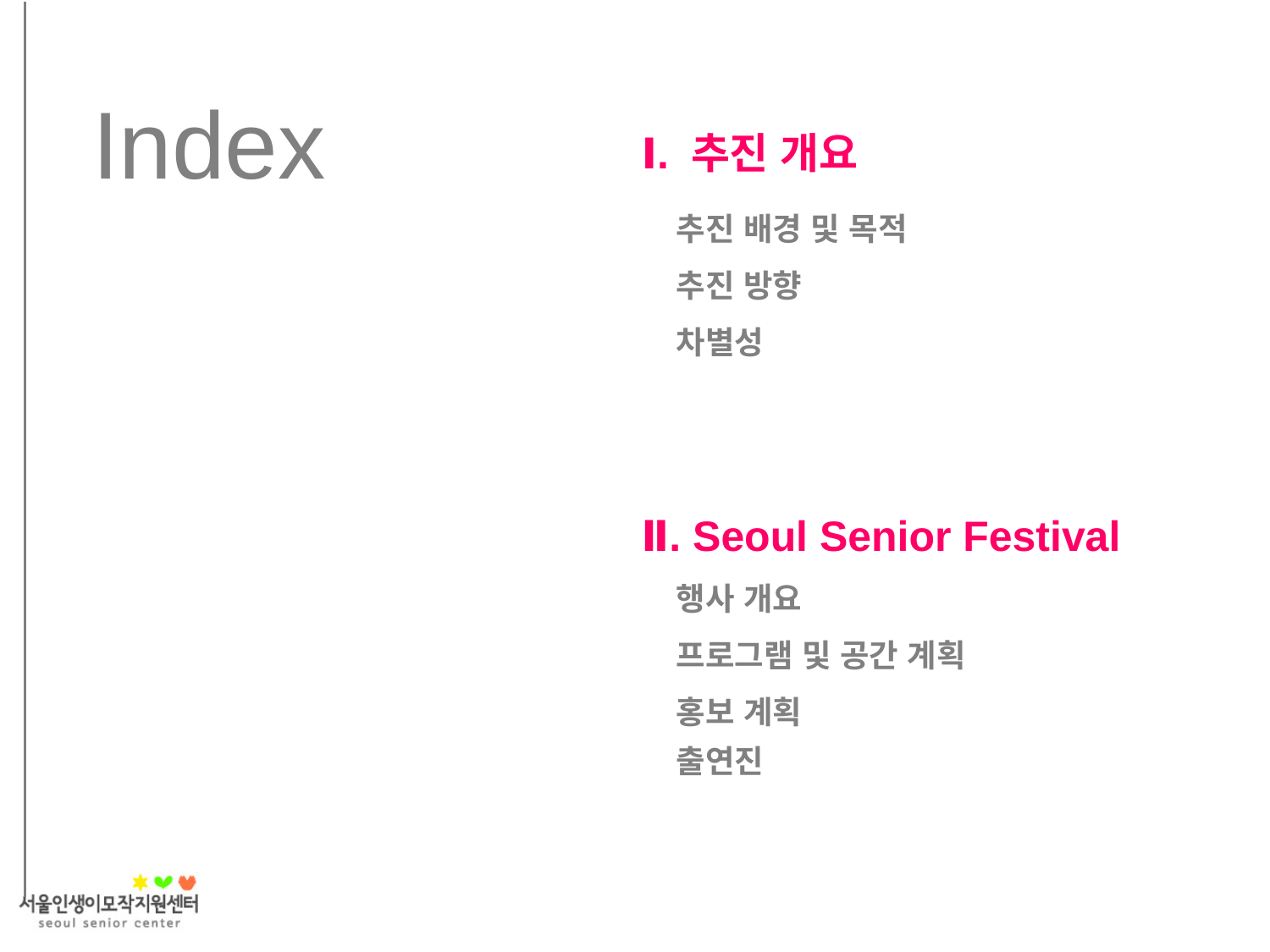

# Index
Ⅰ. 추진 개요
    추진 배경 및 목적
    추진 방향
    차별성
Ⅱ. Seoul Senior Festival
    행사 개요
    프로그램 및 공간 계획
    홍보 계획
    출연진